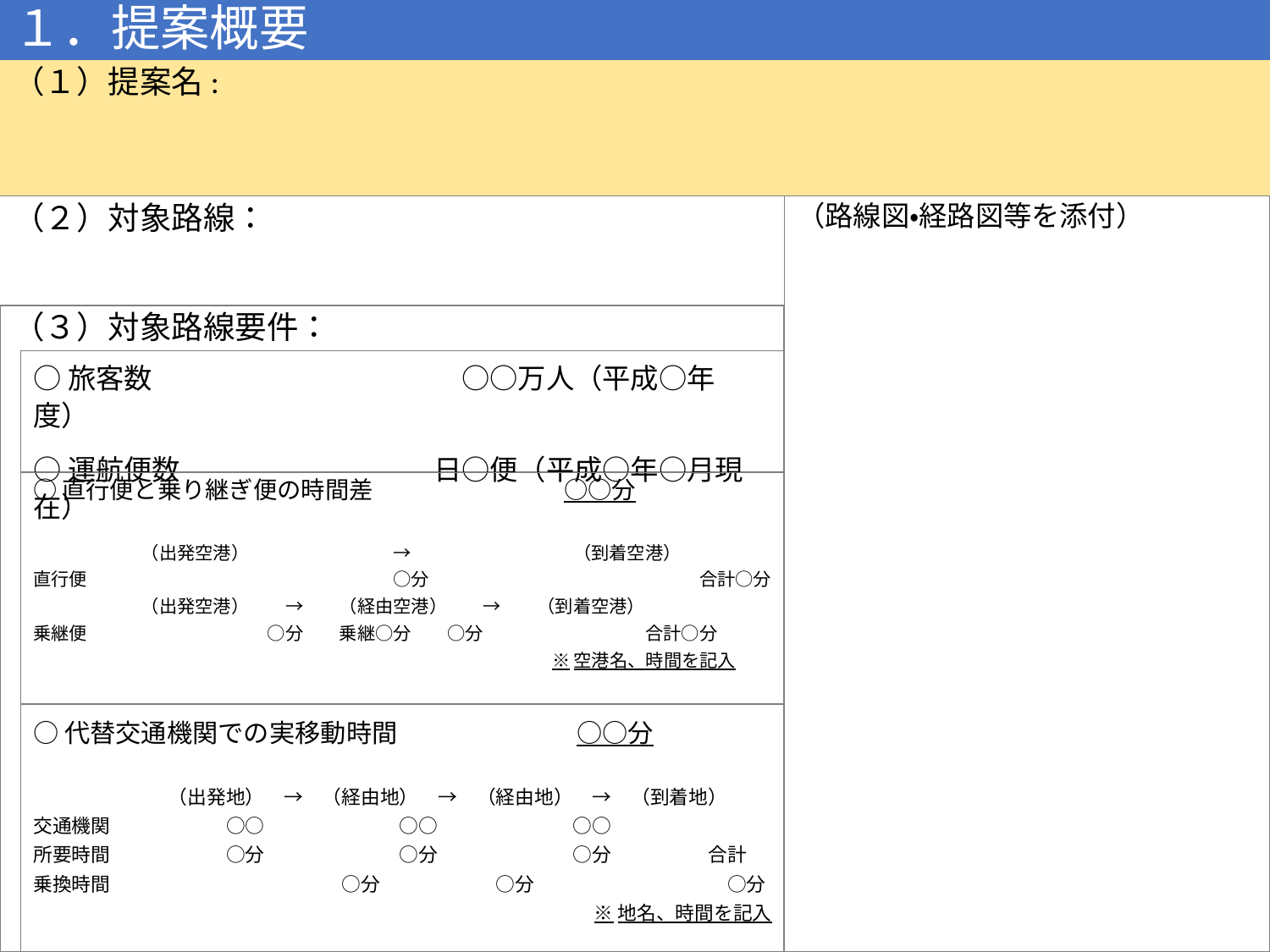

# １．提案概要
（１）提案名:
（路線図・経路図等を添付）

（２）対象路線：

（３）対象路線要件：
○旅客数　　　　　　　　　　　○○万人（平成○年度）
○運航便数　　　　　　　　　日○便（平成○年○月現在）

○直行便と乗り継ぎ便の時間差　　　　　　　　○○分

　　　　　　（出発空港）　　　　　　　　→　　　　　　　　　（到着空港）
直行便　　　　　　　　　　　　　　　　　○分　　　　　　　　　　　　　　　合計○分
　　　　　　（出発空港）　　→　　（経由空港）　　→　　（到着空港）
乗継便　　　　　　　　　　○分　　乗継○分　　○分　　　　　　　　　合計○分
※空港名、時間を記入
○代替交通機関での実移動時間　　　　　　　○○分

　　　　　　　（出発地）　→　（経由地）　→　（経由地）　→　（到着地）
交通機関　　　　　　○○　　　　　　　○○　　　　　　　○○
所要時間　　　　　　○分　　　　　　　○分　　　　　　　○分　　　　　合計
乗換時間　　　　　　　　　　　　○分　　　　　　○分　　　　　　　　　　○分
※地名、時間を記入